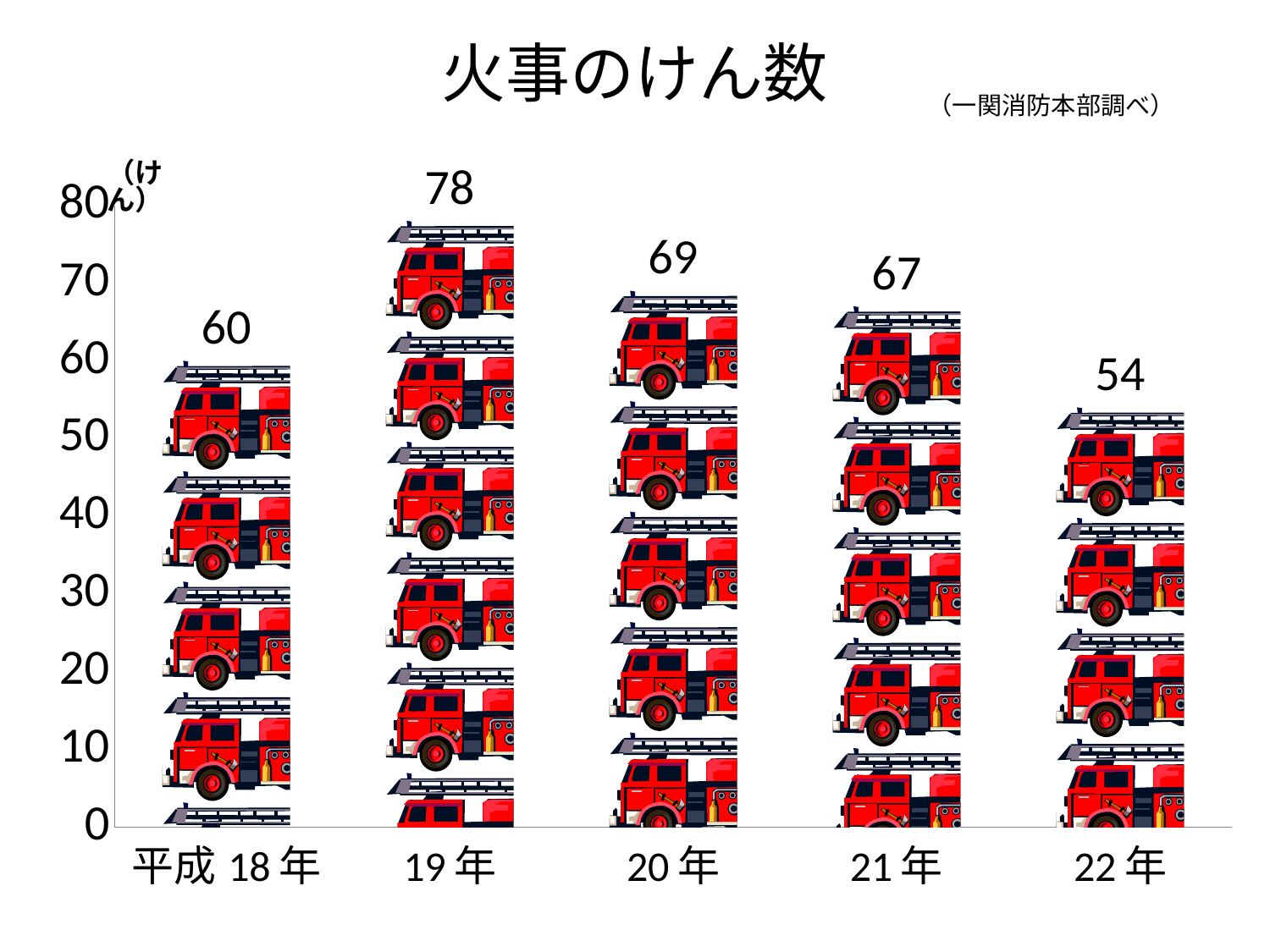

# 火事のけん数
（一関消防本部調べ）

### Chart

| Category |  |
|---|---|
| 平成18年 | 60.0 |
| 19年 | 78.0 |
| 20年 | 69.0 |
| 21年 | 67.0 |
| 22年 | 54.0 |